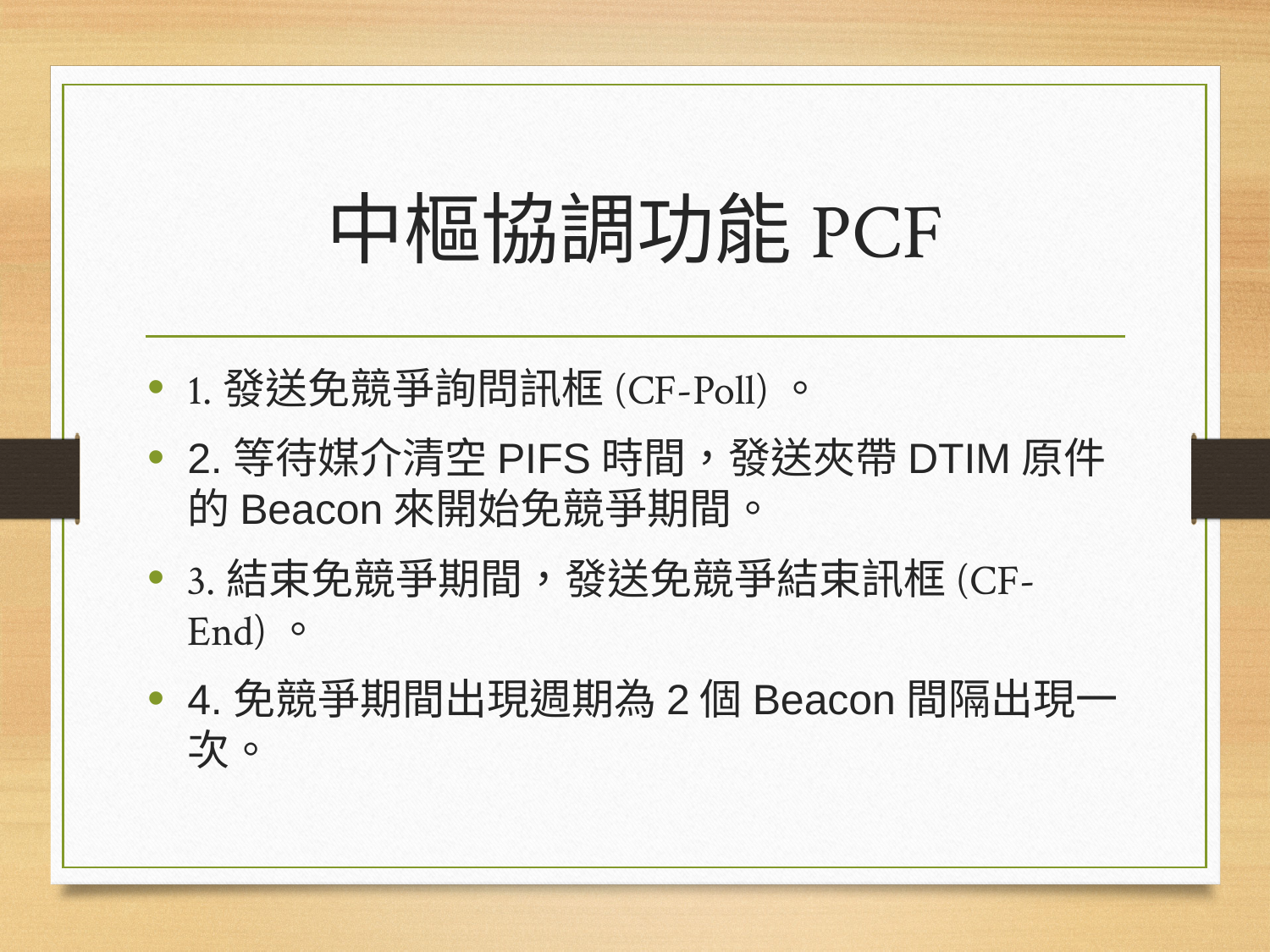

# 中樞協調功能PCF
1.發送免競爭詢問訊框(CF-Poll)。
2.等待媒介清空PIFS時間，發送夾帶DTIM原件的Beacon來開始免競爭期間。
3.結束免競爭期間，發送免競爭結束訊框(CF-End)。
4.免競爭期間出現週期為2個Beacon間隔出現一次。